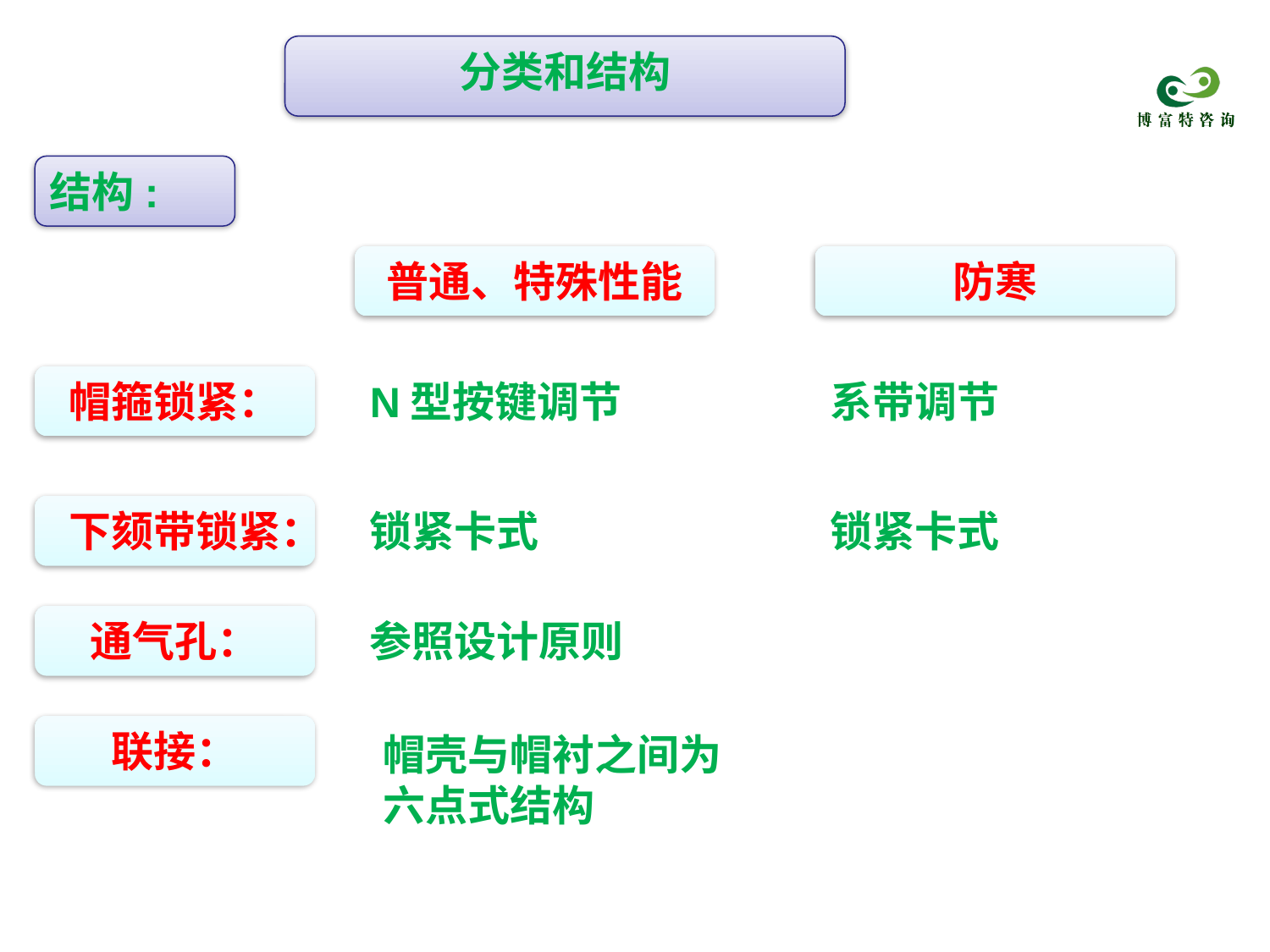

分类和结构
结构:
普通、特殊性能
防寒
帽箍锁紧：
N型按键调节
系带调节
下颏带锁紧：
锁紧卡式
锁紧卡式
通气孔：
参照设计原则
联接：
帽壳与帽衬之间为六点式结构